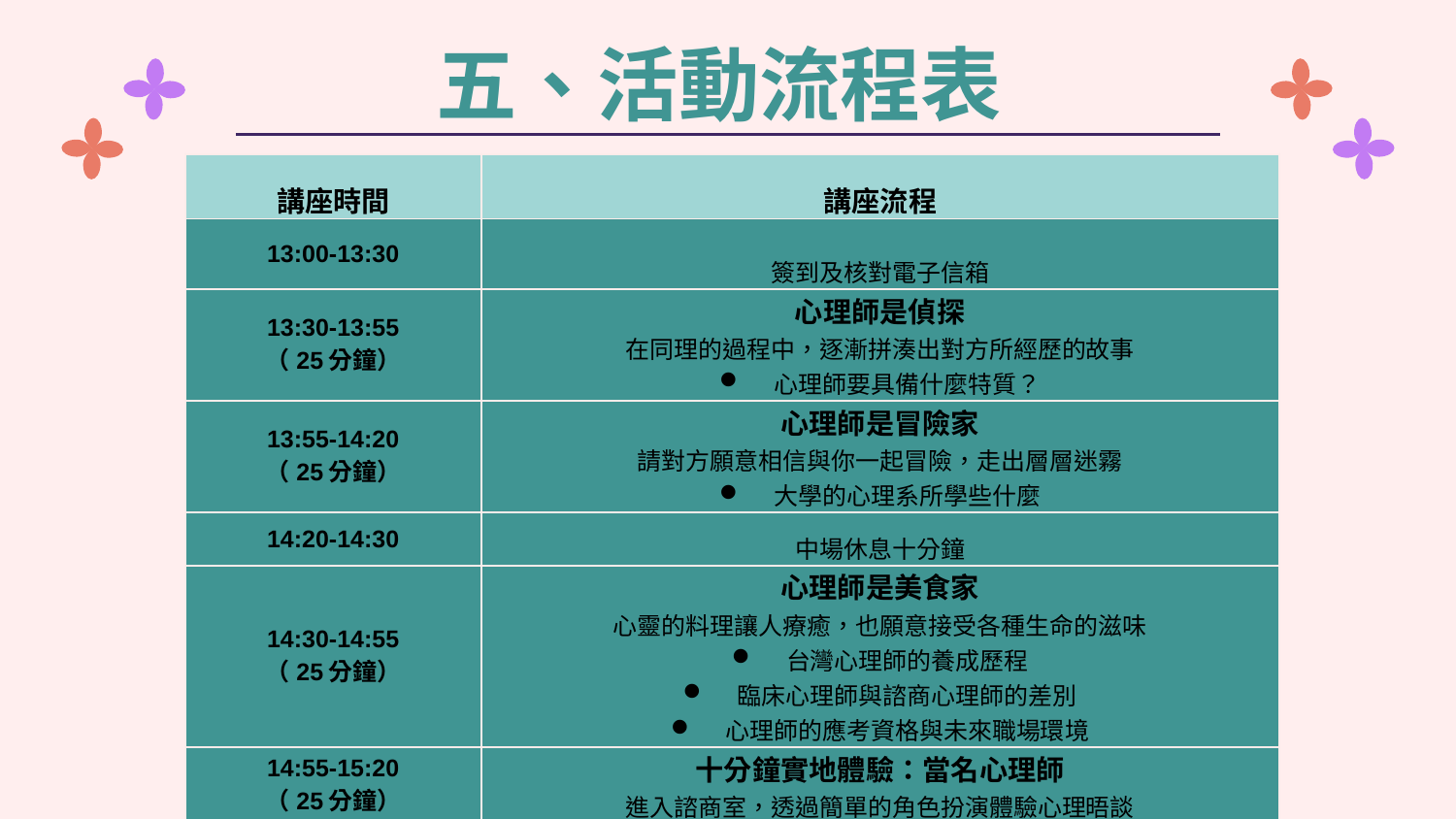

# 五、活動流程表

| 講座時間 | 講座流程 |
| --- | --- |
| 13:00-13:30 | 簽到及核對電子信箱 |
| 13:30-13:55 （25分鐘） | 心理師是偵探 在同理的過程中，逐漸拼湊出對方所經歷的故事 心理師要具備什麼特質？ |
| 13:55-14:20 （25分鐘） | 心理師是冒險家 請對方願意相信與你一起冒險，走出層層迷霧 大學的心理系所學些什麼 |
| 14:20-14:30 | 中場休息十分鐘 |
| 14:30-14:55 （25分鐘） | 心理師是美食家 心靈的料理讓人療癒，也願意接受各種生命的滋味 台灣心理師的養成歷程 臨床心理師與諮商心理師的差別 心理師的應考資格與未來職場環境 |
| 14:55-15:20 （25分鐘） | 十分鐘實地體驗：當名心理師 進入諮商室，透過簡單的角色扮演體驗心理晤談 |
|  | 會後Ｑ＆Ａ問答時間 |